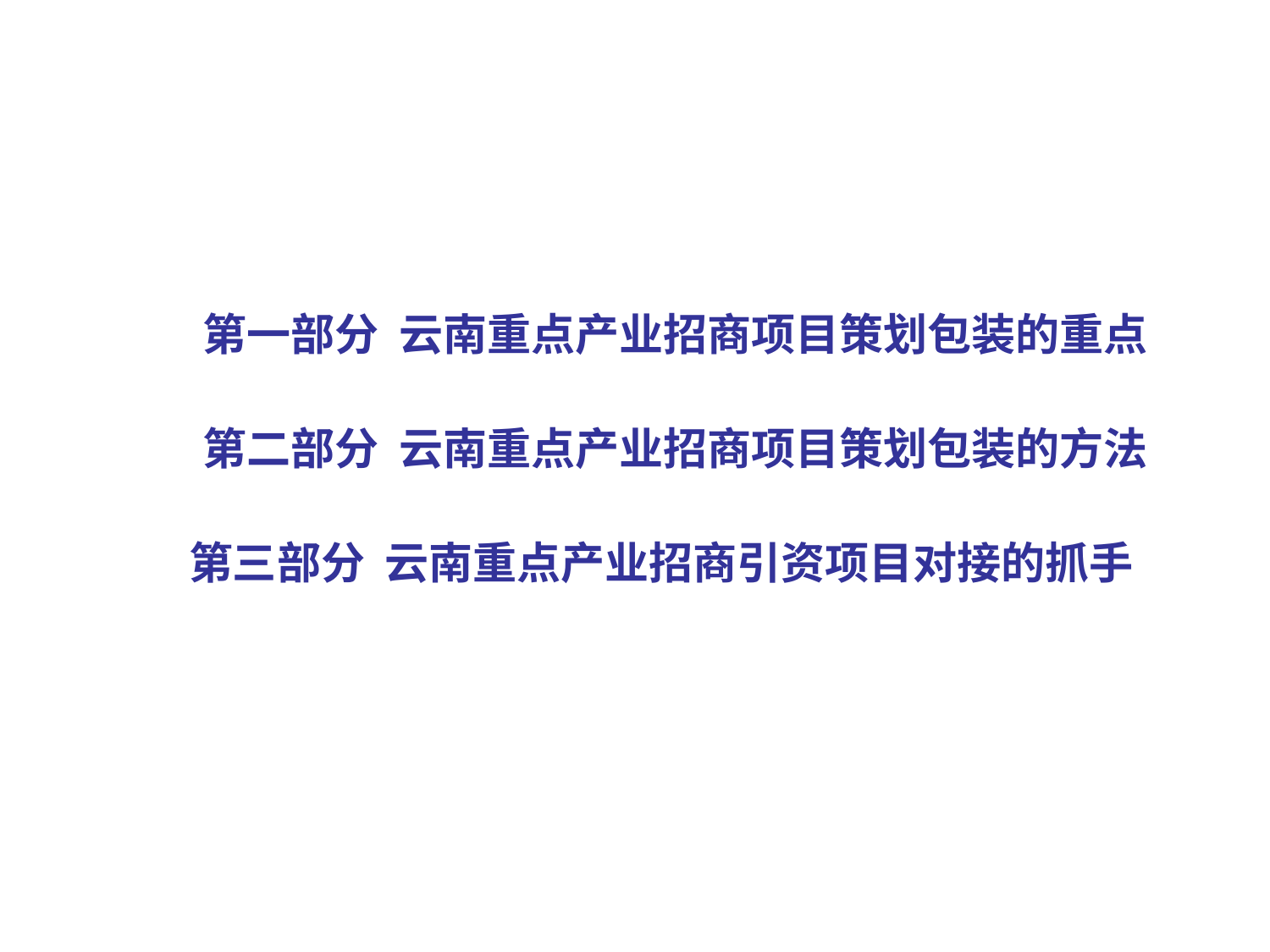

第一部分  云南重点产业招商项目策划包装的重点
     　 第二部分  云南重点产业招商项目策划包装的方法
         第三部分  云南重点产业招商引资项目对接的抓手